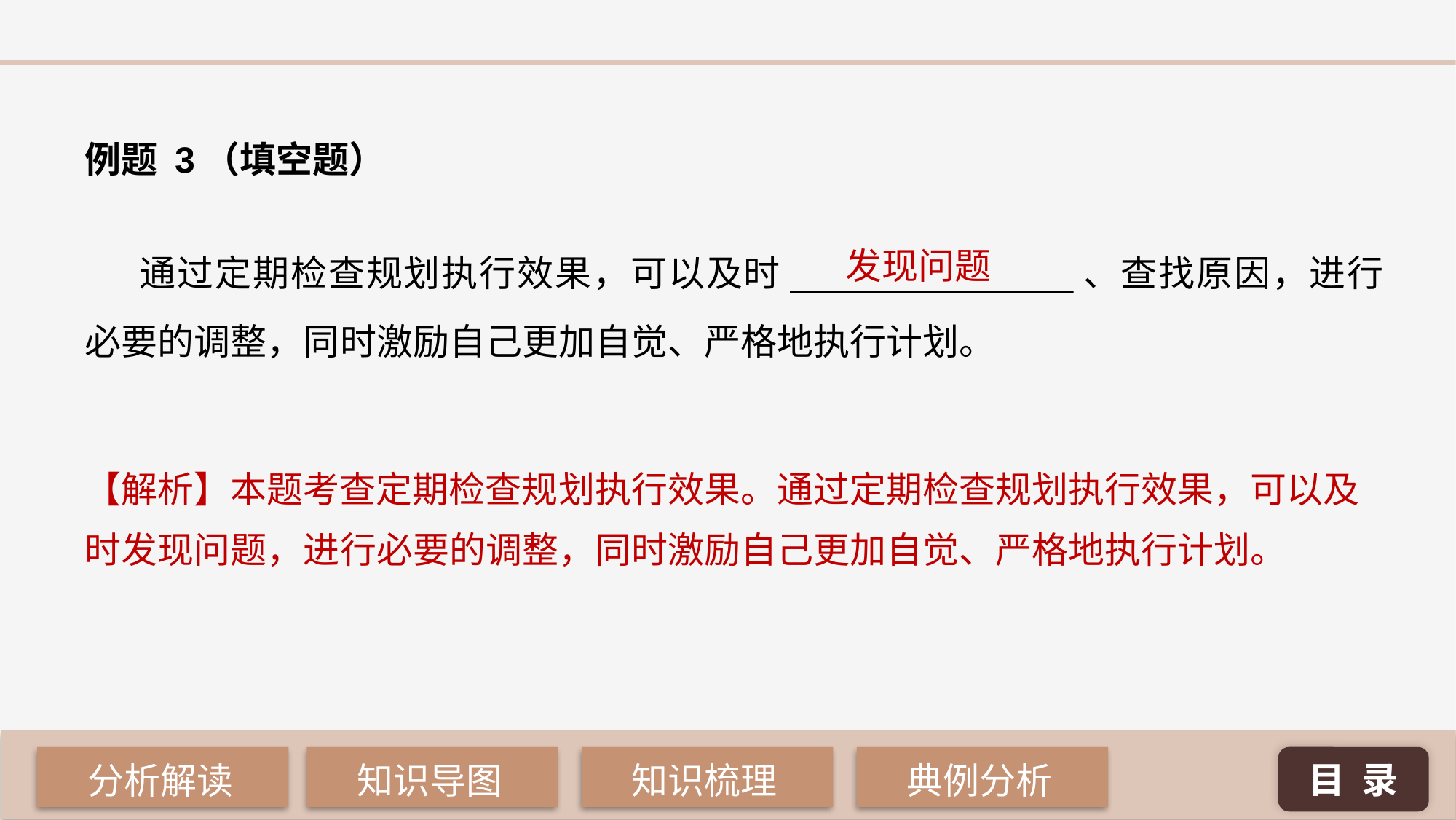

例题 3（填空题）
通过定期检查规划执行效果，可以及时______________、查找原因，进行必要的调整，同时激励自己更加自觉、严格地执行计划。
发现问题
【解析】本题考查定期检查规划执行效果。通过定期检查规划执行效果，可以及时发现问题，进行必要的调整，同时激励自己更加自觉、严格地执行计划。